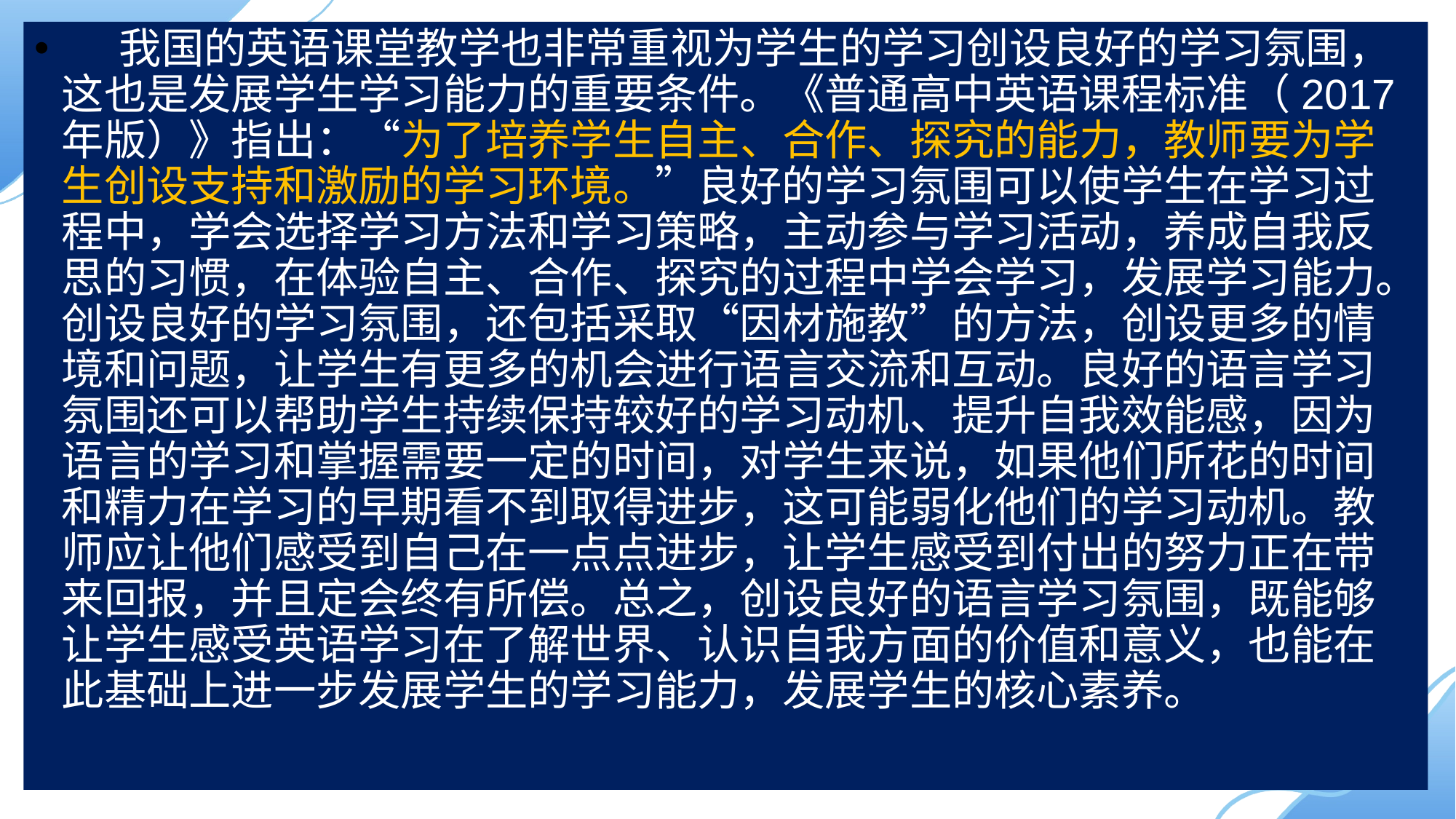

我国的英语课堂教学也非常重视为学生的学习创设良好的学习氛围，这也是发展学生学习能力的重要条件。《普通高中英语课程标准（2017年版）》指出：“为了培养学生自主、合作、探究的能力，教师要为学生创设支持和激励的学习环境。”良好的学习氛围可以使学生在学习过程中，学会选择学习方法和学习策略，主动参与学习活动，养成自我反思的习惯，在体验自主、合作、探究的过程中学会学习，发展学习能力。创设良好的学习氛围，还包括采取“因材施教”的方法，创设更多的情境和问题，让学生有更多的机会进行语言交流和互动。良好的语言学习氛围还可以帮助学生持续保持较好的学习动机、提升自我效能感，因为语言的学习和掌握需要一定的时间，对学生来说，如果他们所花的时间和精力在学习的早期看不到取得进步，这可能弱化他们的学习动机。教师应让他们感受到自己在一点点进步，让学生感受到付出的努力正在带来回报，并且定会终有所偿。总之，创设良好的语言学习氛围，既能够让学生感受英语学习在了解世界、认识自我方面的价值和意义，也能在此基础上进一步发展学生的学习能力，发展学生的核心素养。